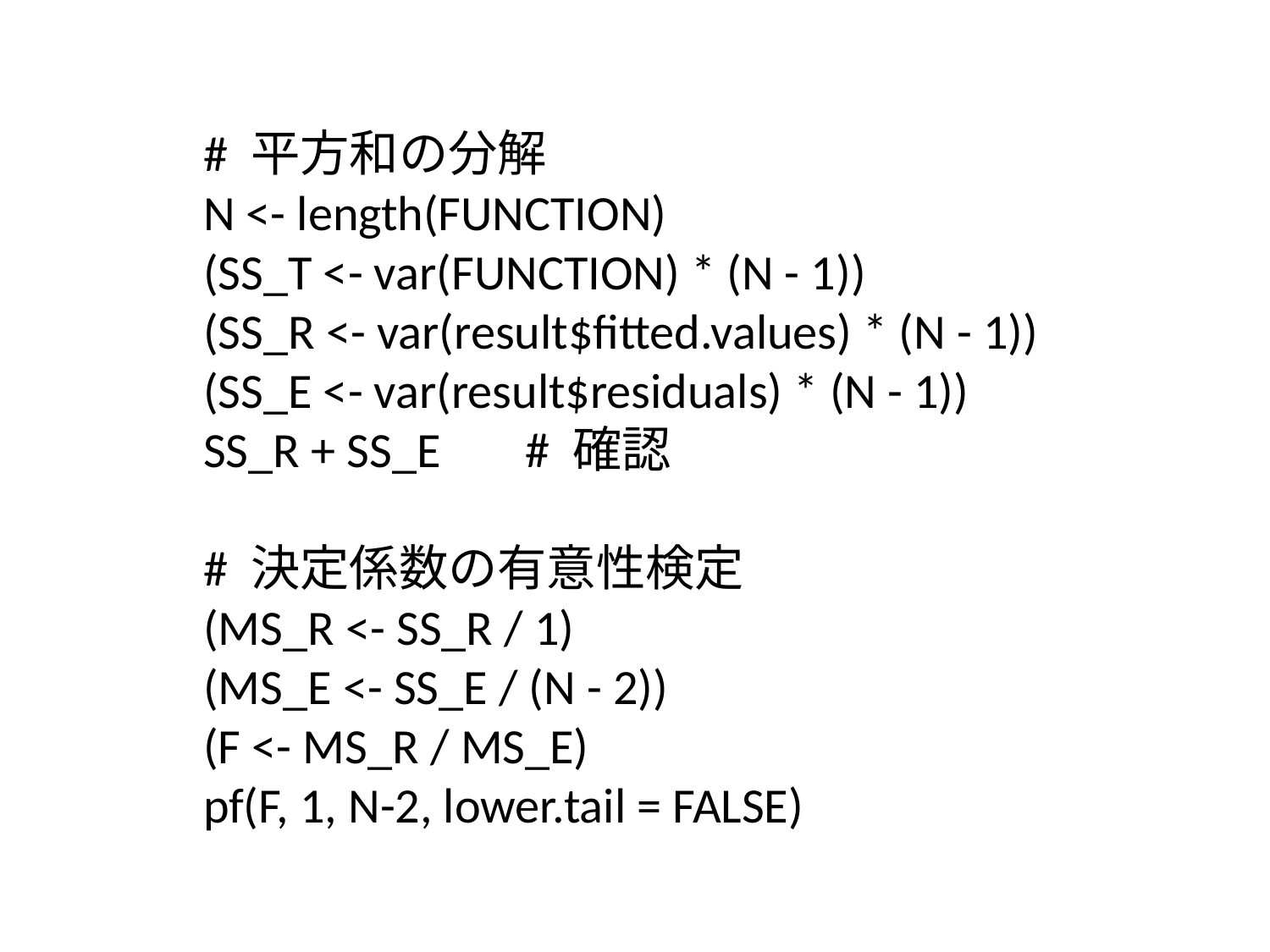

# 平方和の分解
N <- length(FUNCTION)
(SS_T <- var(FUNCTION) * (N - 1))
(SS_R <- var(result$fitted.values) * (N - 1))
(SS_E <- var(result$residuals) * (N - 1))
SS_R + SS_E 　# 確認

# 決定係数の有意性検定
(MS_R <- SS_R / 1)
(MS_E <- SS_E / (N - 2))
(F <- MS_R / MS_E)
pf(F, 1, N-2, lower.tail = FALSE)